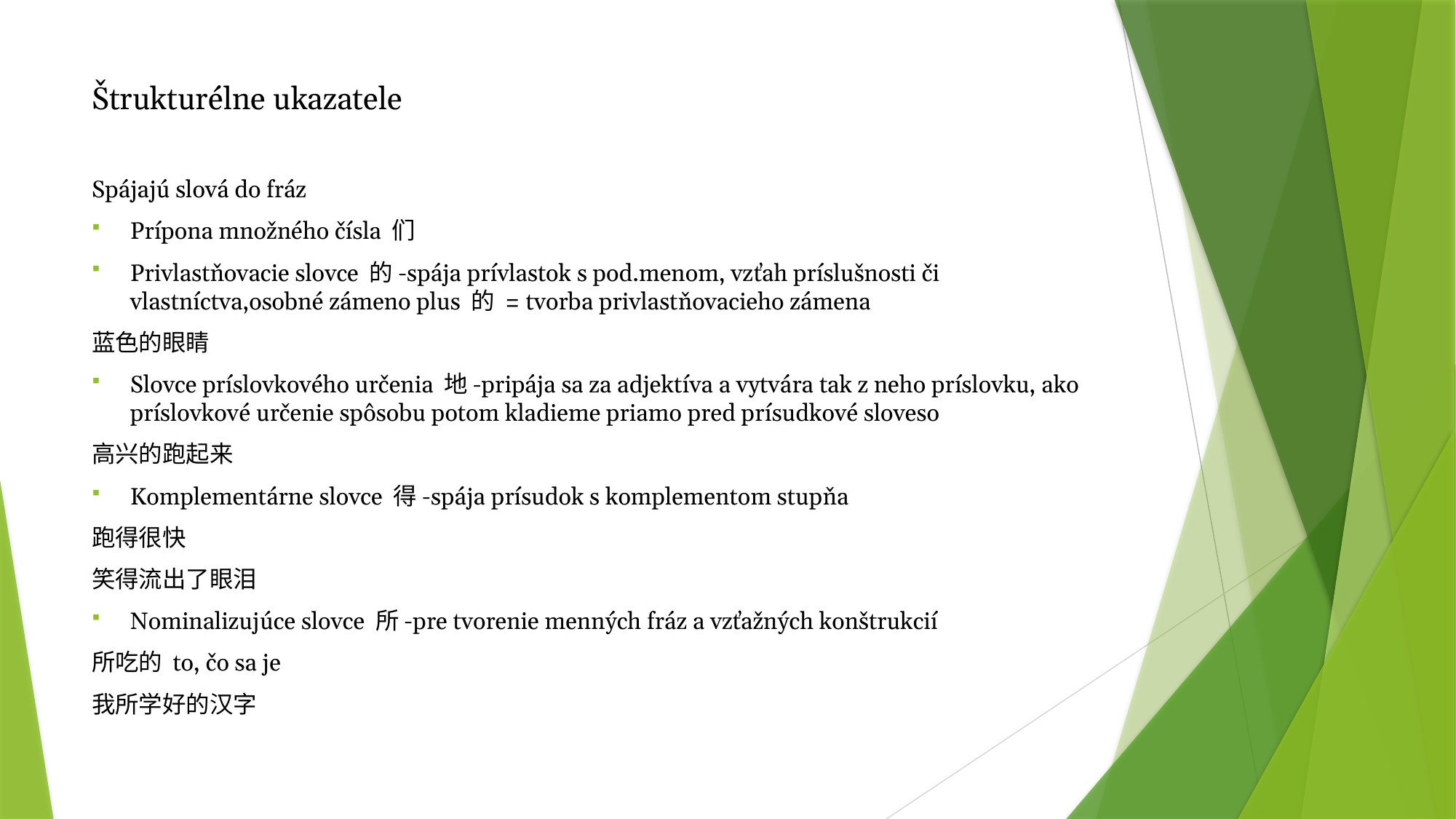

# Štrukturélne ukazatele
Spájajú slová do fráz
Prípona množného čísla 们
Privlastňovacie slovce 的-spája prívlastok s pod.menom, vzťah príslušnosti či vlastníctva,osobné zámeno plus 的 = tvorba privlastňovacieho zámena
蓝色的眼睛
Slovce príslovkového určenia 地-pripája sa za adjektíva a vytvára tak z neho príslovku, ako príslovkové určenie spôsobu potom kladieme priamo pred prísudkové sloveso
高兴的跑起来
Komplementárne slovce 得-spája prísudok s komplementom stupňa
跑得很快
笑得流出了眼泪
Nominalizujúce slovce 所-pre tvorenie menných fráz a vzťažných konštrukcií
所吃的 to, čo sa je
我所学好的汉字